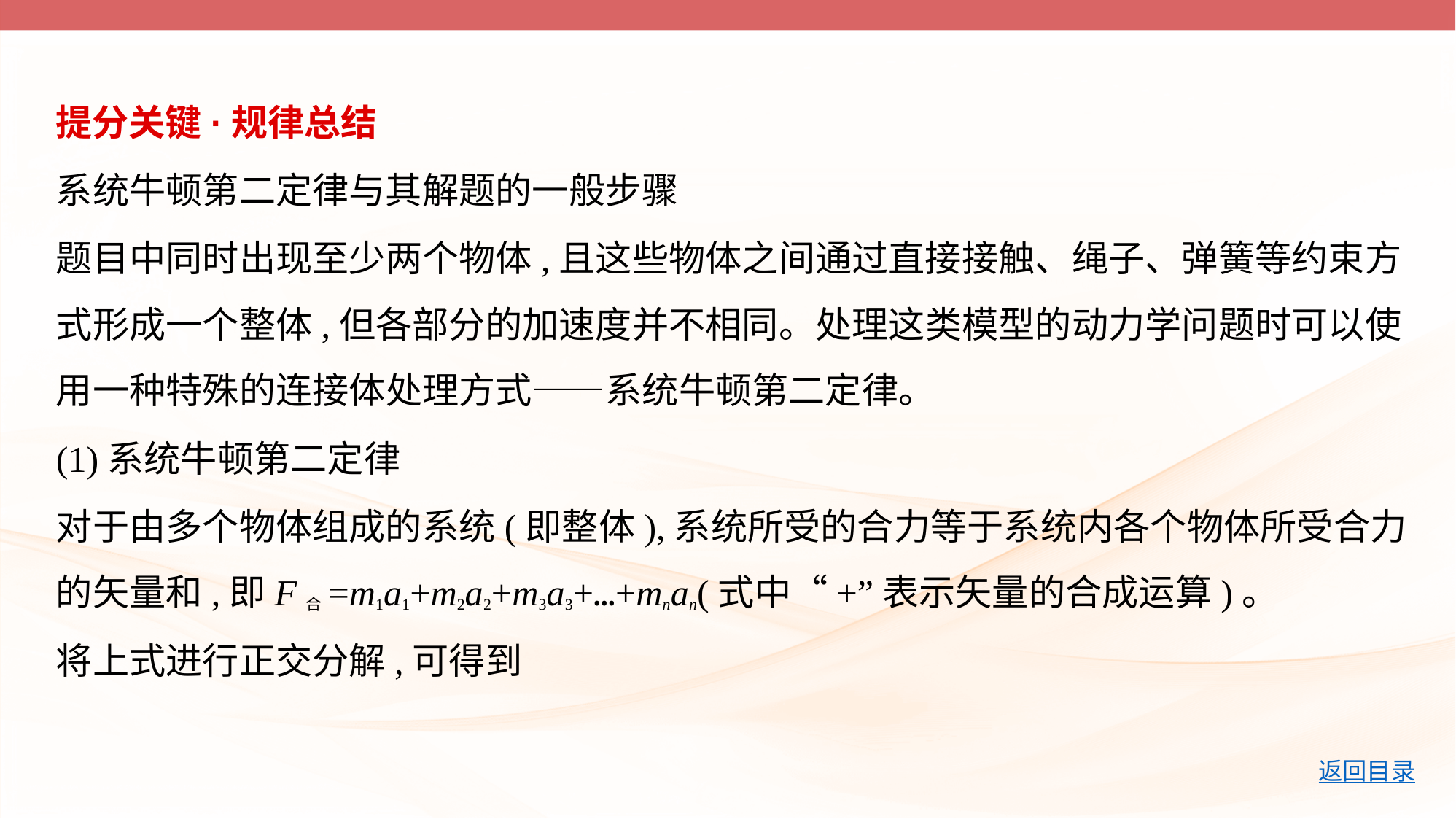

提分关键·规律总结
系统牛顿第二定律与其解题的一般步骤
题目中同时出现至少两个物体,且这些物体之间通过直接接触、绳子、弹簧等约束方
式形成一个整体,但各部分的加速度并不相同。处理这类模型的动力学问题时可以使
用一种特殊的连接体处理方式——系统牛顿第二定律。
(1)系统牛顿第二定律
对于由多个物体组成的系统(即整体),系统所受的合力等于系统内各个物体所受合力
的矢量和,即F合=m1a1+m2a2+m3a3+…+mnan(式中“+”表示矢量的合成运算)。
将上式进行正交分解,可得到